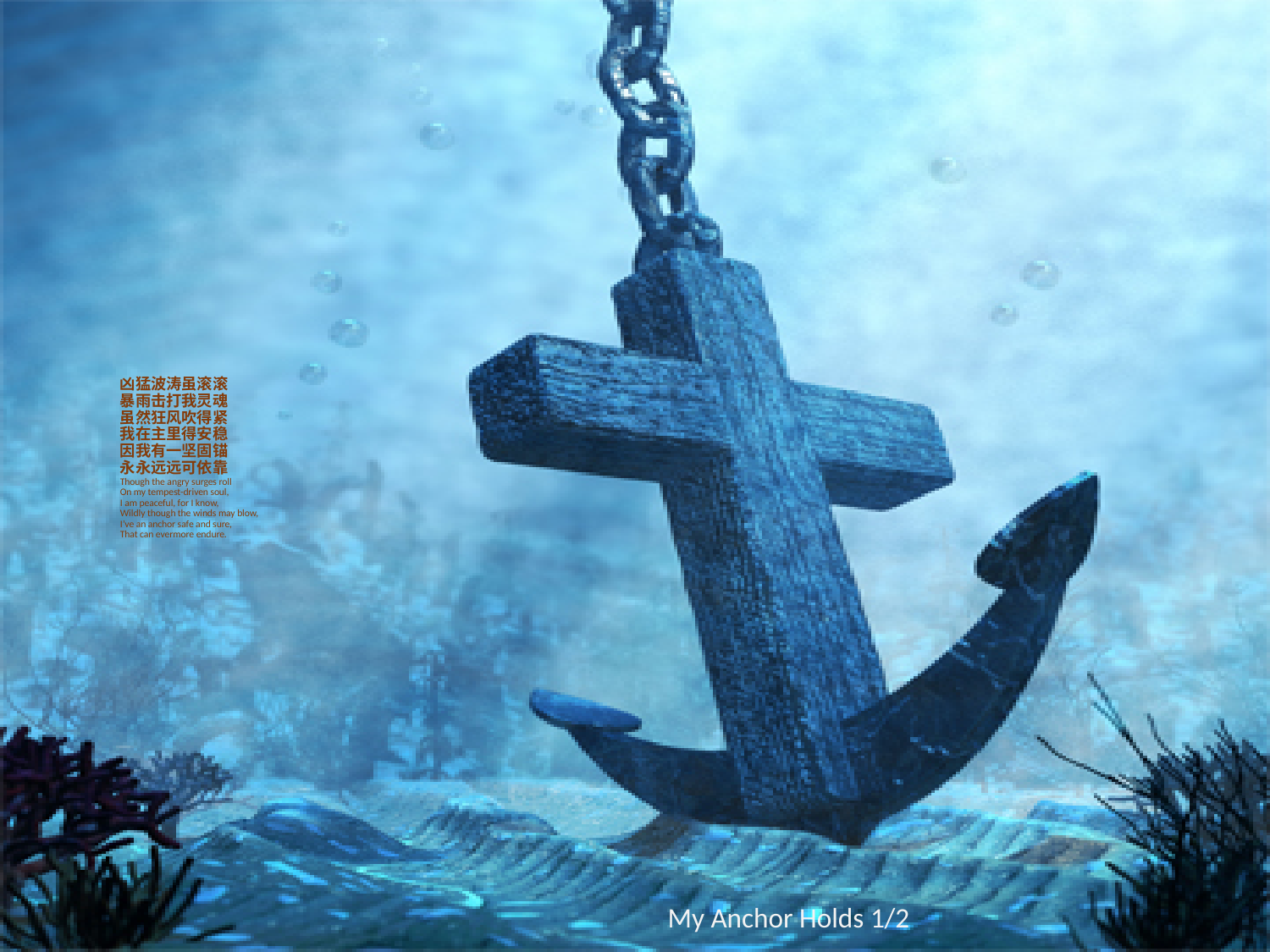

# 凶猛波涛虽滚滚 暴雨击打我灵魂 虽然狂风吹得紧 我在主里得安稳 因我有一坚固锚 永永远远可依靠 Though the angry surges roll On my tempest-driven soul, I am peaceful, for I know, Wildly though the winds may blow, I’ve an anchor safe and sure, That can evermore endure.
My Anchor Holds 1/2